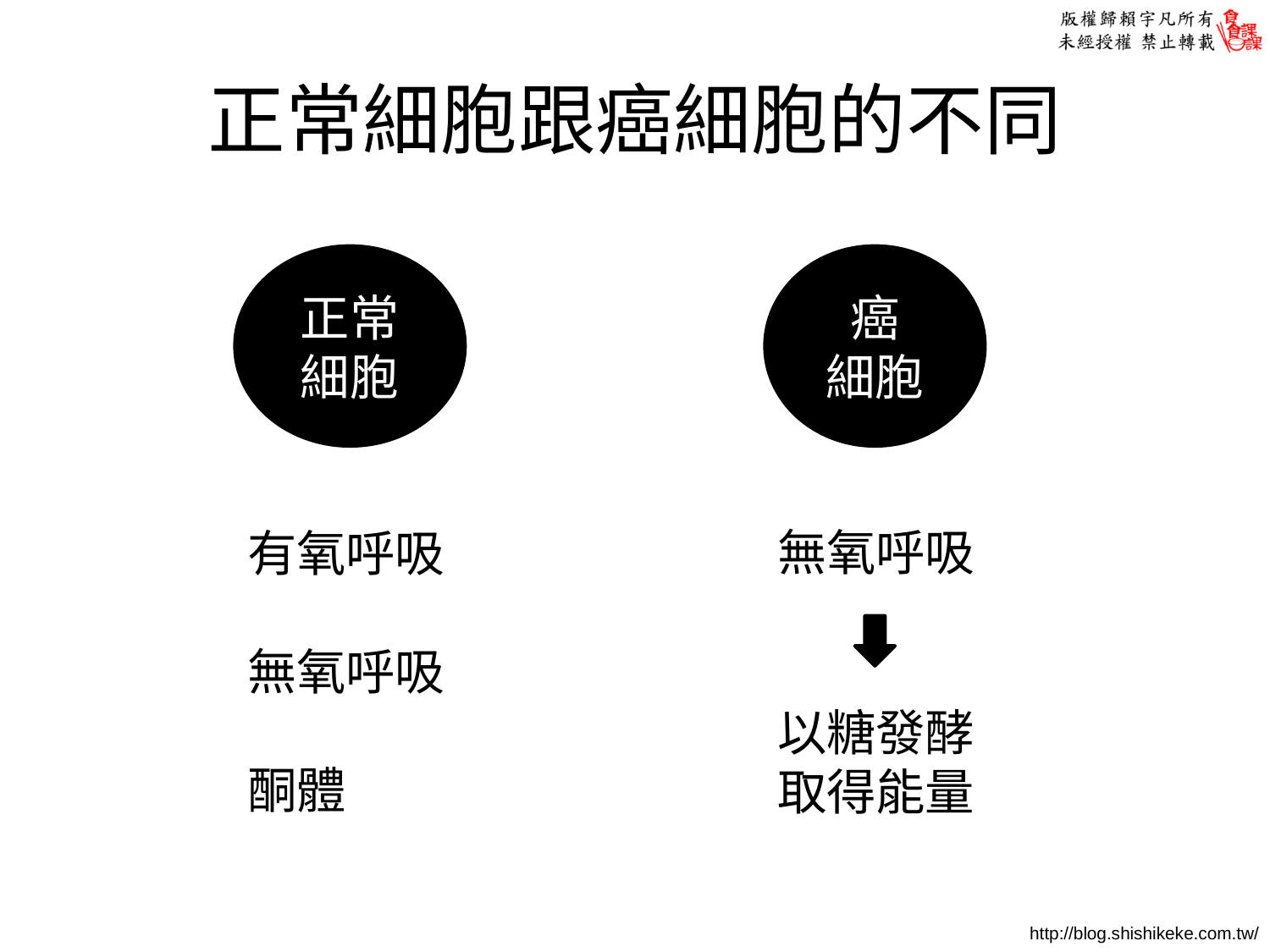

# 正常細胞跟癌細胞的不同
正常細胞
癌
細胞

無氧呼吸

有氧呼吸

無氧呼吸

酮體

以糖發酵取得能量